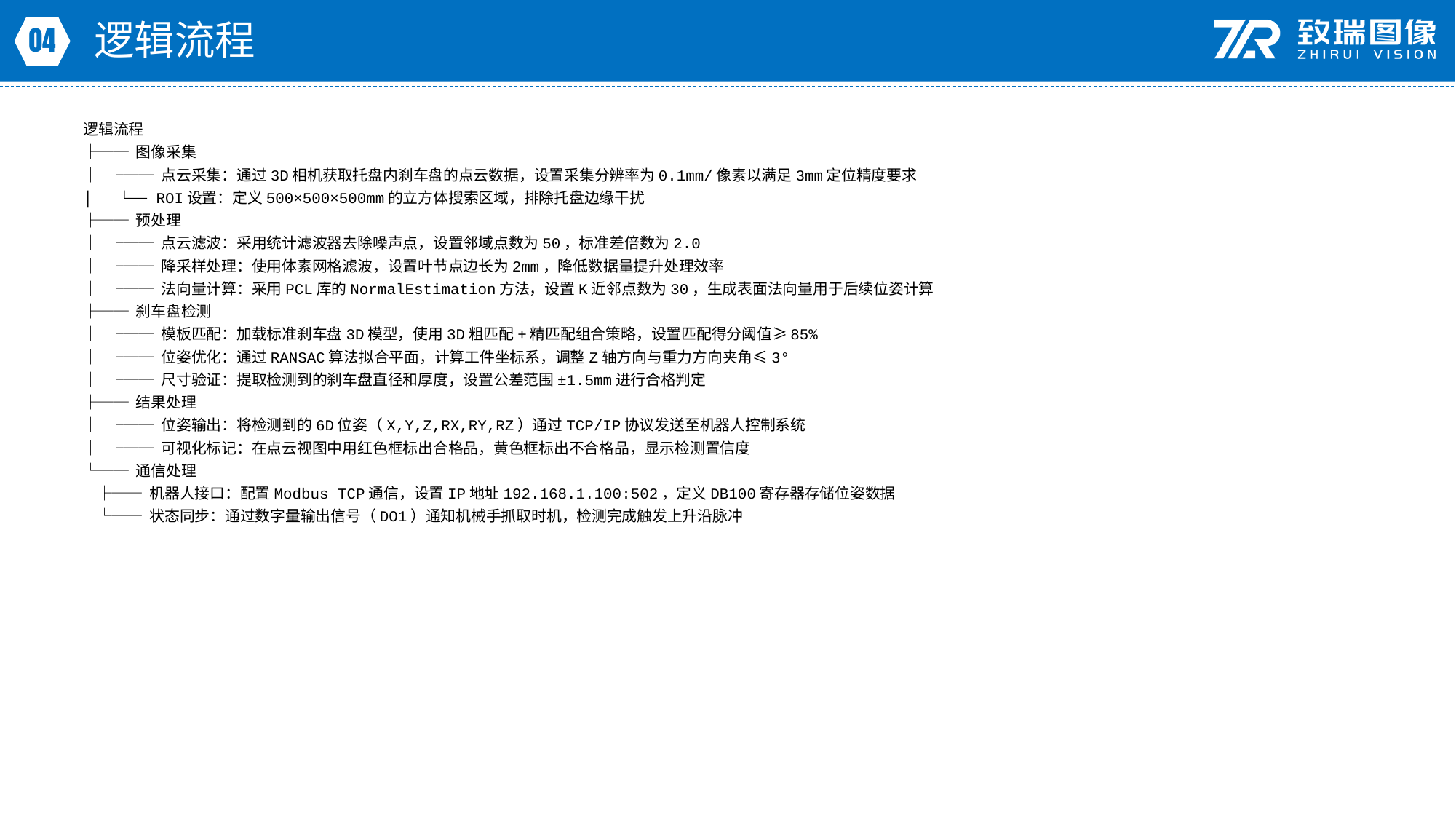

逻辑流程
04

逻辑流程
├── 图像采集
│   ├── 点云采集：通过3D相机获取托盘内刹车盘的点云数据，设置采集分辨率为0.1mm/像素以满足3mm定位精度要求
│   └── ROI设置：定义500×500×500mm的立方体搜索区域，排除托盘边缘干扰
├── 预处理
│   ├── 点云滤波：采用统计滤波器去除噪声点，设置邻域点数为50，标准差倍数为2.0
│   ├── 降采样处理：使用体素网格滤波，设置叶节点边长为2mm，降低数据量提升处理效率
│   └── 法向量计算：采用PCL库的NormalEstimation方法，设置K近邻点数为30，生成表面法向量用于后续位姿计算
├── 刹车盘检测
│   ├── 模板匹配：加载标准刹车盘3D模型，使用3D粗匹配+精匹配组合策略，设置匹配得分阈值≥85%
│   ├── 位姿优化：通过RANSAC算法拟合平面，计算工件坐标系，调整Z轴方向与重力方向夹角≤3°
│   └── 尺寸验证：提取检测到的刹车盘直径和厚度，设置公差范围±1.5mm进行合格判定
├── 结果处理
│   ├── 位姿输出：将检测到的6D位姿（X,Y,Z,RX,RY,RZ）通过TCP/IP协议发送至机器人控制系统
│   └── 可视化标记：在点云视图中用红色框标出合格品，黄色框标出不合格品，显示检测置信度
└── 通信处理
    ├── 机器人接口：配置Modbus TCP通信，设置IP地址192.168.1.100:502，定义DB100寄存器存储位姿数据
    └── 状态同步：通过数字量输出信号（DO1）通知机械手抓取时机，检测完成触发上升沿脉冲